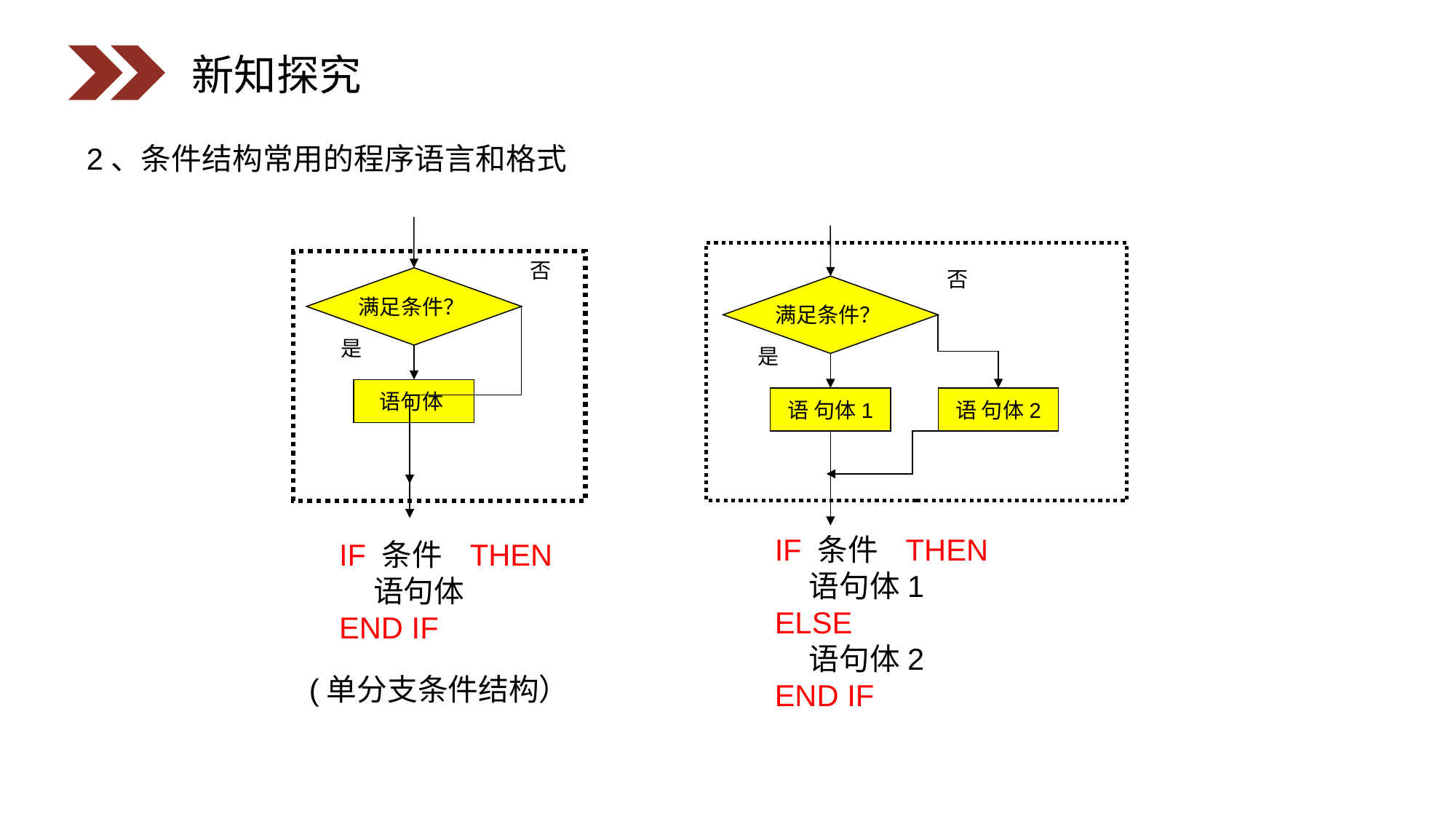

新知探究
2、条件结构常用的程序语言和格式
否
满足条件？
是
语句体

否
满足条件？
是
语 句体1
语 句体2

IF 条件   THEN
    语句体1
ELSE
    语句体2
END IF
IF 条件   THEN
    语句体
END IF
(单分支条件结构）
(双分支条件结构）